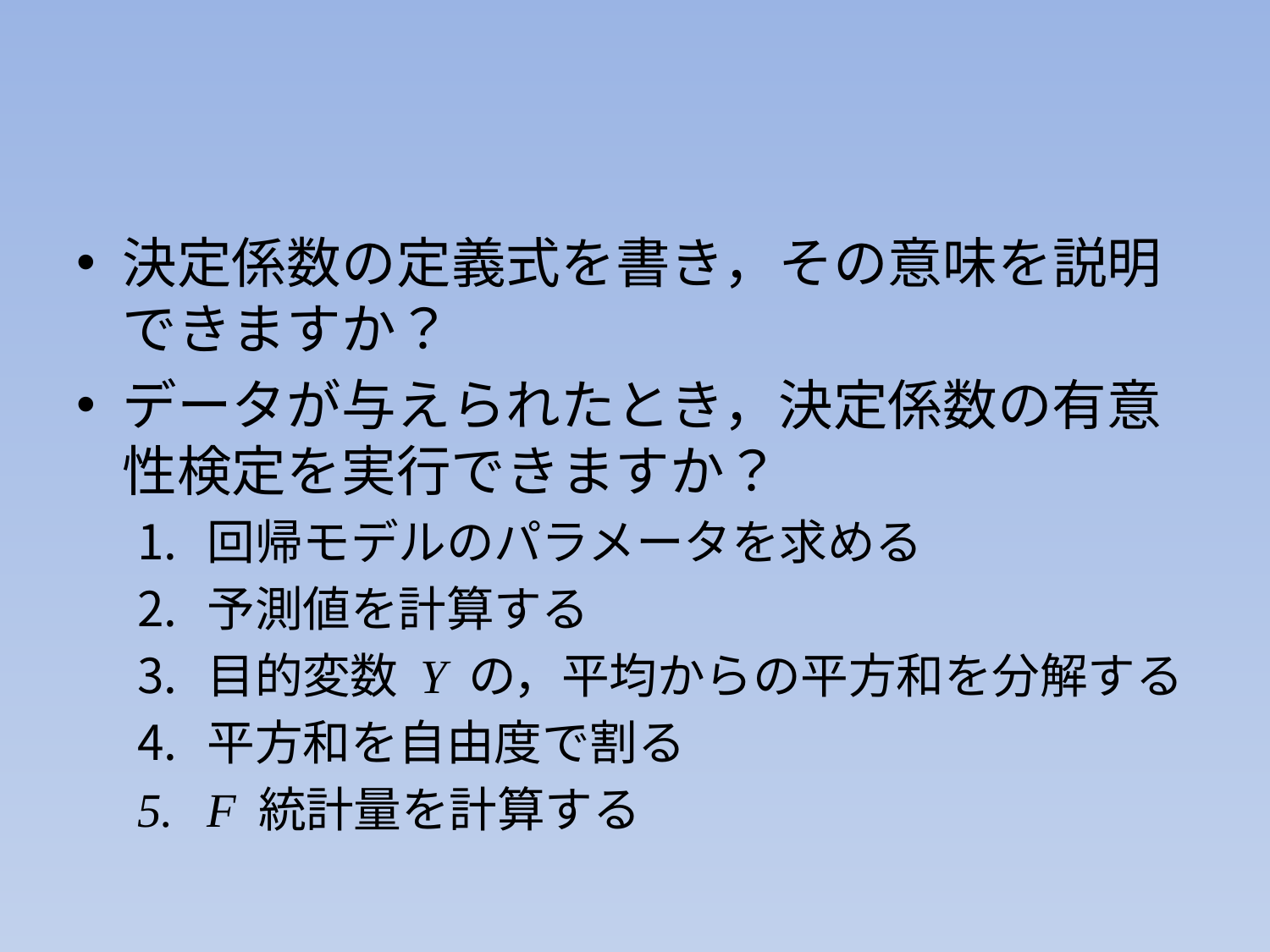

#
決定係数の定義式を書き，その意味を説明できますか？
データが与えられたとき，決定係数の有意性検定を実行できますか？
回帰モデルのパラメータを求める
予測値を計算する
目的変数 Y の，平均からの平方和を分解する
平方和を自由度で割る
F 統計量を計算する